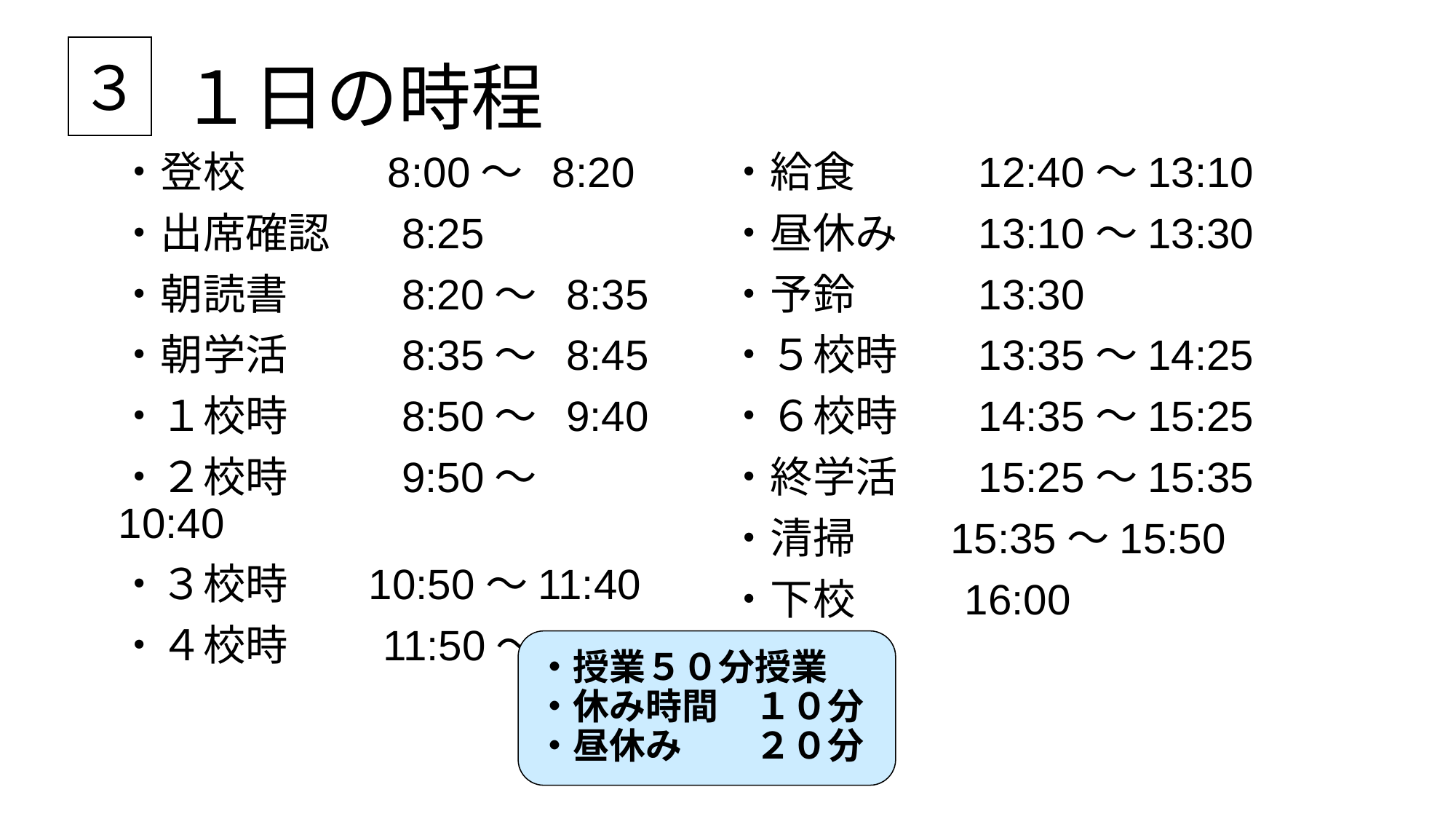

３
１日の時程
・登校 　　    8:00～  8:20
・出席確認　  8:25
・朝読書　　  8:20～  8:35
・朝学活　　  8:35～  8:45
・１校時　  　8:50～  9:40
・２校時　  　9:50～10:40
・３校時　   10:50～11:40
・４校時　　11:50～12:40
・給食 　　  12:40～13:10
・昼休み　   13:10～13:30
・予鈴　　   13:30
・５校時　   13:35～14:25
・６校時   　14:35～15:25
・終学活  　 15:25～15:35
・清掃         15:35～15:50
・下校      　16:00
・授業５０分授業
・休み時間　１０分
・昼休み　　２０分